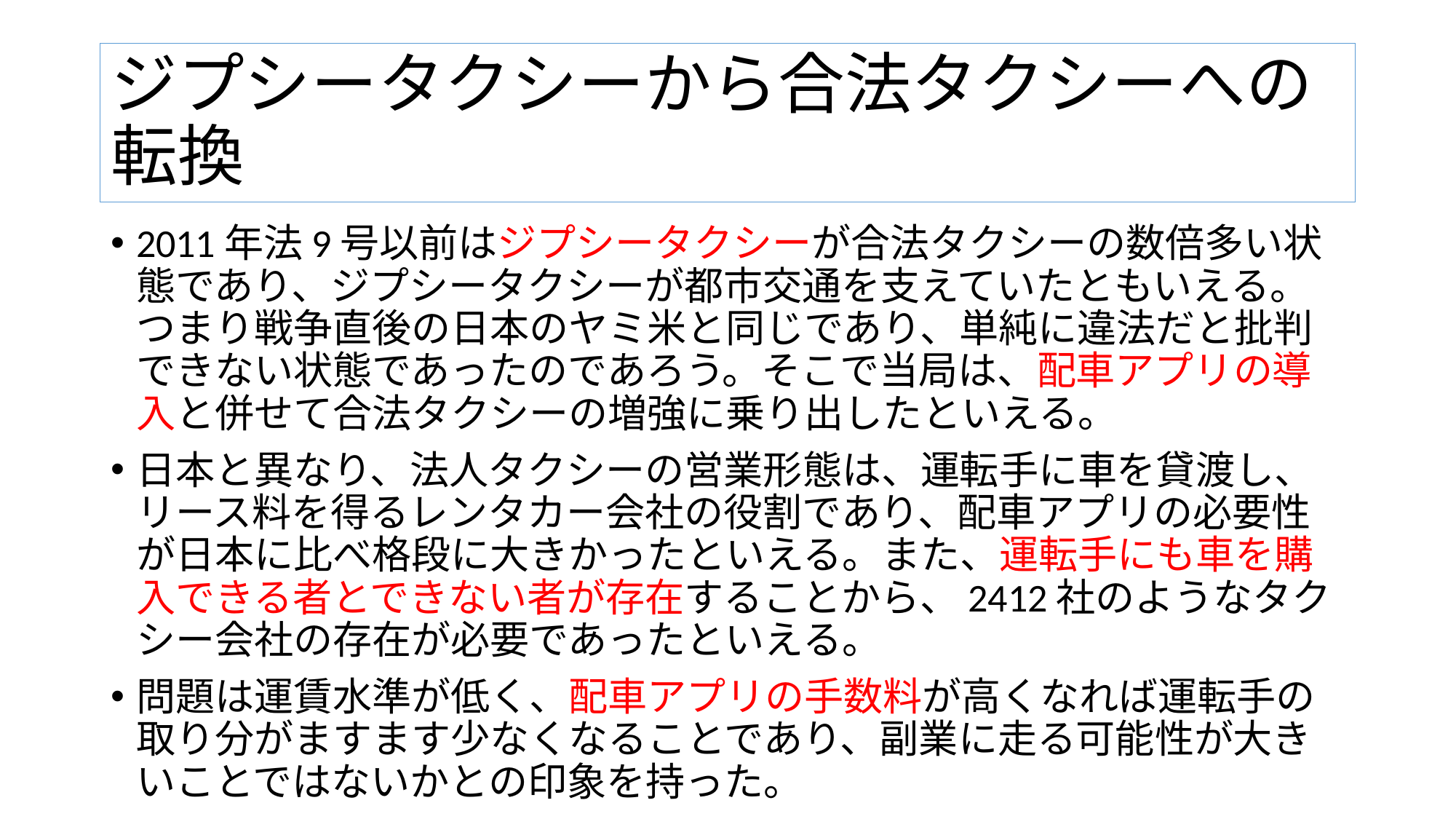

# ジプシータクシーから合法タクシーへの転換
2011年法9号以前はジプシータクシーが合法タクシーの数倍多い状態であり、ジプシータクシーが都市交通を支えていたともいえる。つまり戦争直後の日本のヤミ米と同じであり、単純に違法だと批判できない状態であったのであろう。そこで当局は、配車アプリの導入と併せて合法タクシーの増強に乗り出したといえる。
日本と異なり、法人タクシーの営業形態は、運転手に車を貸渡し、リース料を得るレンタカー会社の役割であり、配車アプリの必要性が日本に比べ格段に大きかったといえる。また、運転手にも車を購入できる者とできない者が存在することから、2412社のようなタクシー会社の存在が必要であったといえる。
問題は運賃水準が低く、配車アプリの手数料が高くなれば運転手の取り分がますます少なくなることであり、副業に走る可能性が大きいことではないかとの印象を持った。